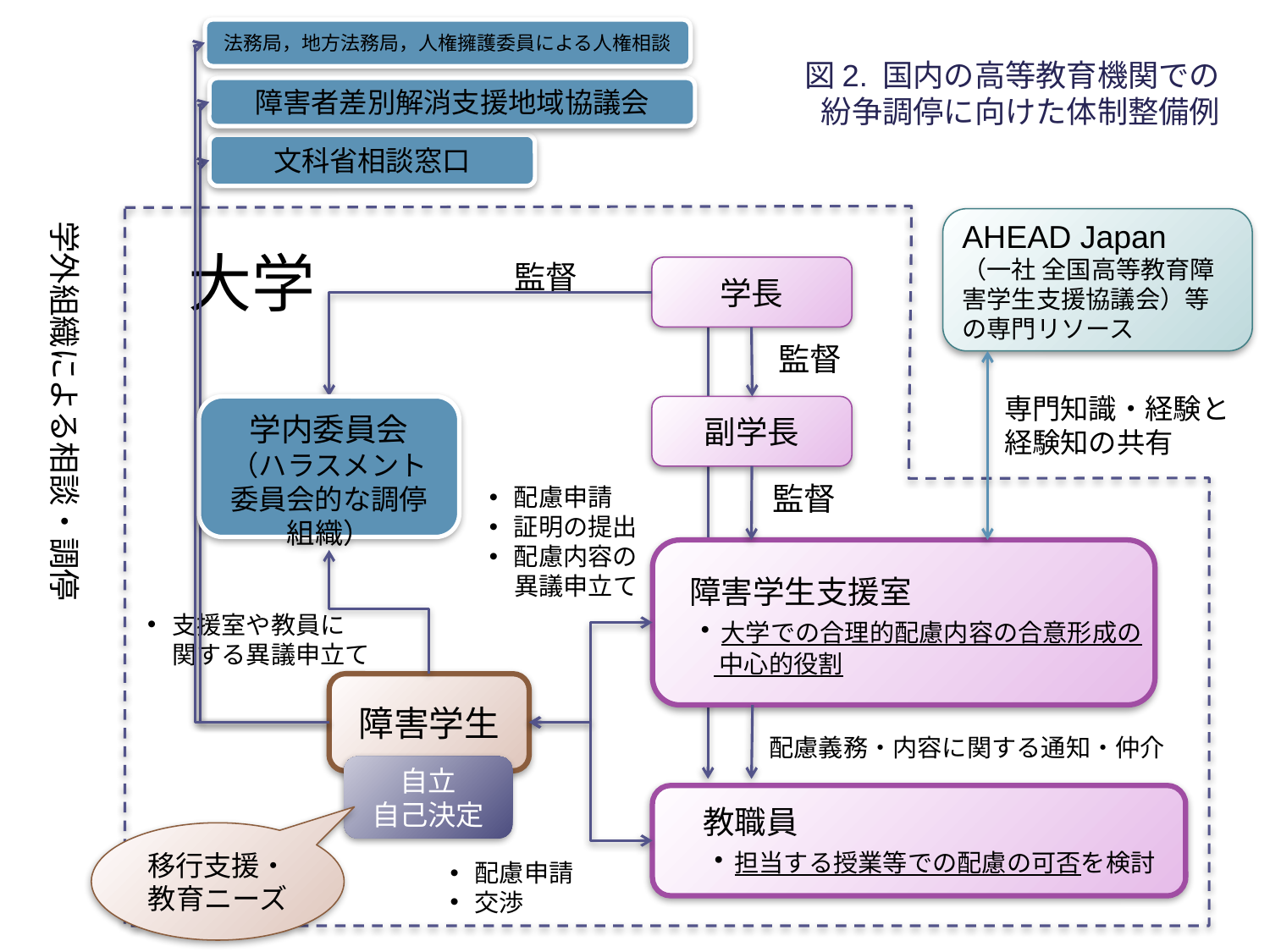

法務局，地方法務局，人権擁護委員による人権相談
# 図2. 国内の高等教育機関での 紛争調停に向けた体制整備例
障害者差別解消支援地域協議会
文科省相談窓口

学外組織による相談・調停
AHEAD Japan
（一社 全国高等教育障害学生支援協議会）等の専門リソース
大学
監督
学長
監督
専門知識・経験と
経験知の共有
副学長
学内委員会
（ハラスメント委員会的な調停組織）
監督
配慮申請
証明の提出
配慮内容の
　異議申立て

障害学生支援室
・大学での合理的配慮内容の合意形成の
　 中心的役割
支援室や教員に 関する異議申立て
障害学生
配慮義務・内容に関する通知・仲介
自立
自己決定

教職員
・担当する授業等での配慮の可否を検討
移行支援・教育ニーズ
配慮申請
交渉